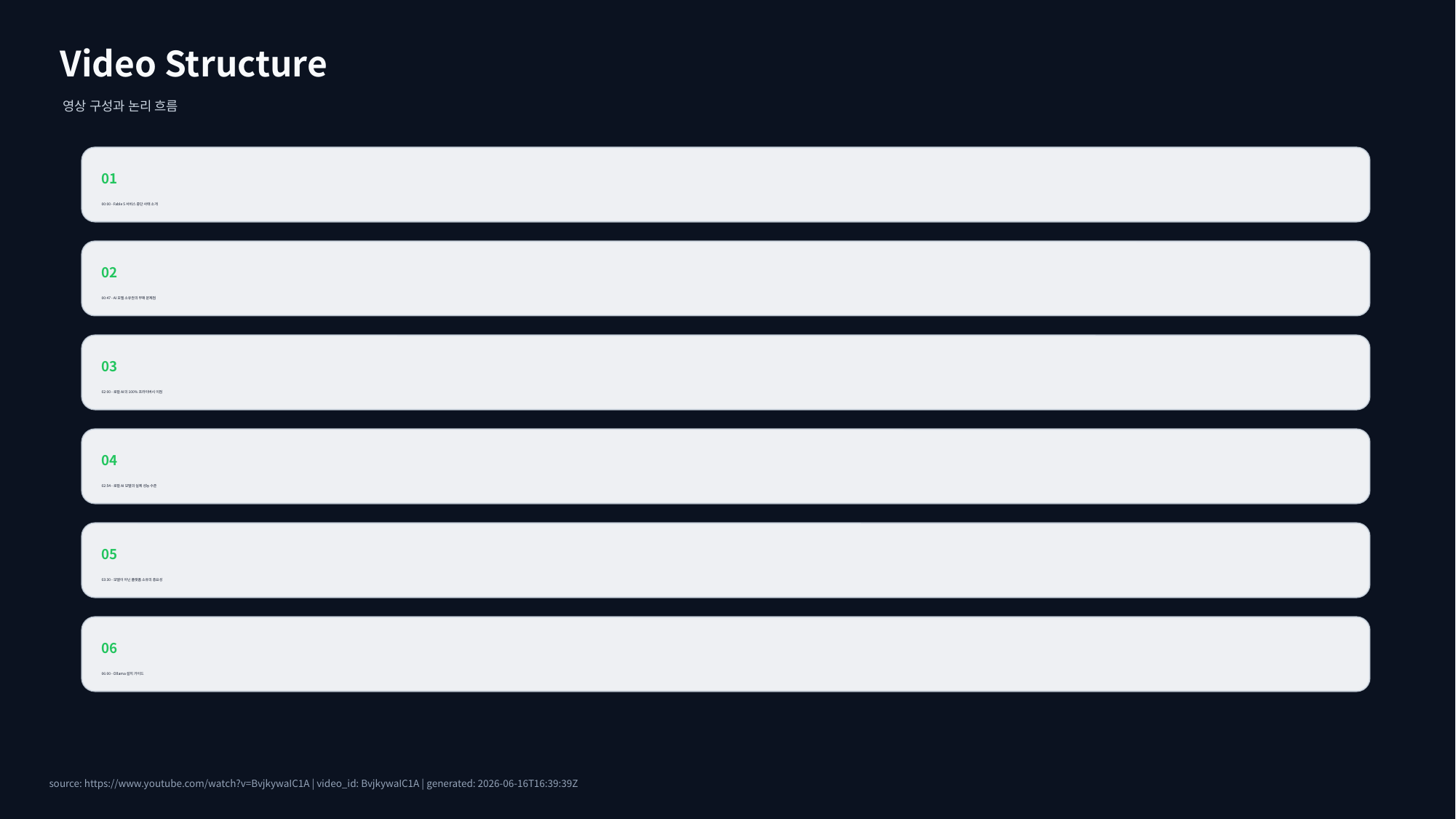

Video Structure
영상 구성과 논리 흐름

01
00:00 - Fable 5 서비스 중단 사태 소개

02
00:47 - AI 모델 소유권의 부재 문제점

03
02:00 - 로컬 AI의 100% 프라이버시 이점

04
02:54 - 로컬 AI 모델의 실제 성능 수준

05
03:30 - 모델이 아닌 플랫폼 소유의 중요성

06
06:00 - Ollama 설치 가이드
source: https://www.youtube.com/watch?v=BvjkywaIC1A | video_id: BvjkywaIC1A | generated: 2026-06-16T16:39:39Z